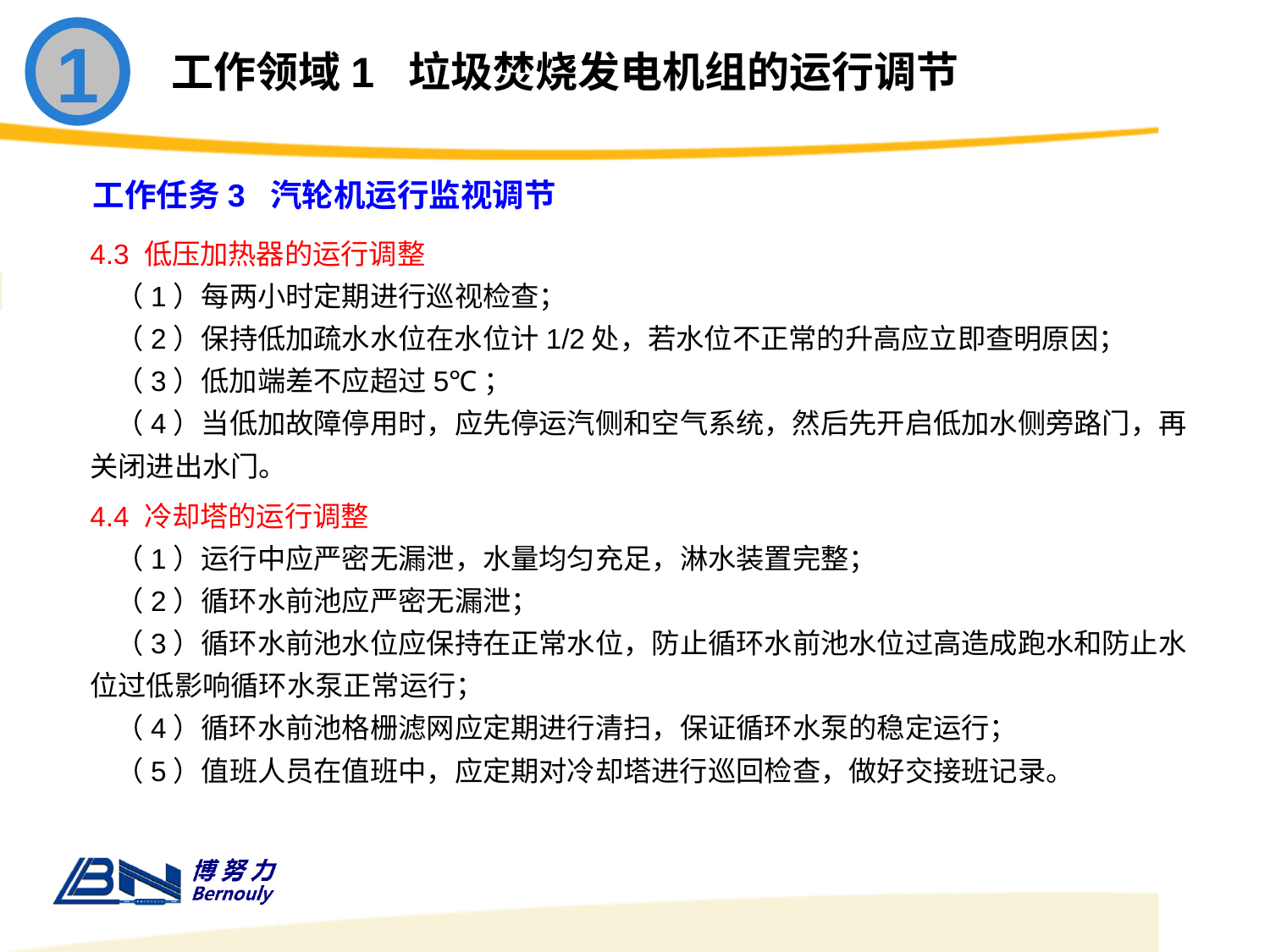

1
工作领域1  垃圾焚烧发电机组的运行调节
工作任务3  汽轮机运行监视调节
4.3 低压加热器的运行调整
   （1）每两小时定期进行巡视检查；
   （2）保持低加疏水水位在水位计1/2处，若水位不正常的升高应立即查明原因；
   （3）低加端差不应超过5℃；
   （4）当低加故障停用时，应先停运汽侧和空气系统，然后先开启低加水侧旁路门，再关闭进出水门。
4.4 冷却塔的运行调整
   （1）运行中应严密无漏泄，水量均匀充足，淋水装置完整；
   （2）循环水前池应严密无漏泄；
   （3）循环水前池水位应保持在正常水位，防止循环水前池水位过高造成跑水和防止水位过低影响循环水泵正常运行；
   （4）循环水前池格栅滤网应定期进行清扫，保证循环水泵的稳定运行；
   （5）值班人员在值班中，应定期对冷却塔进行巡回检查，做好交接班记录。